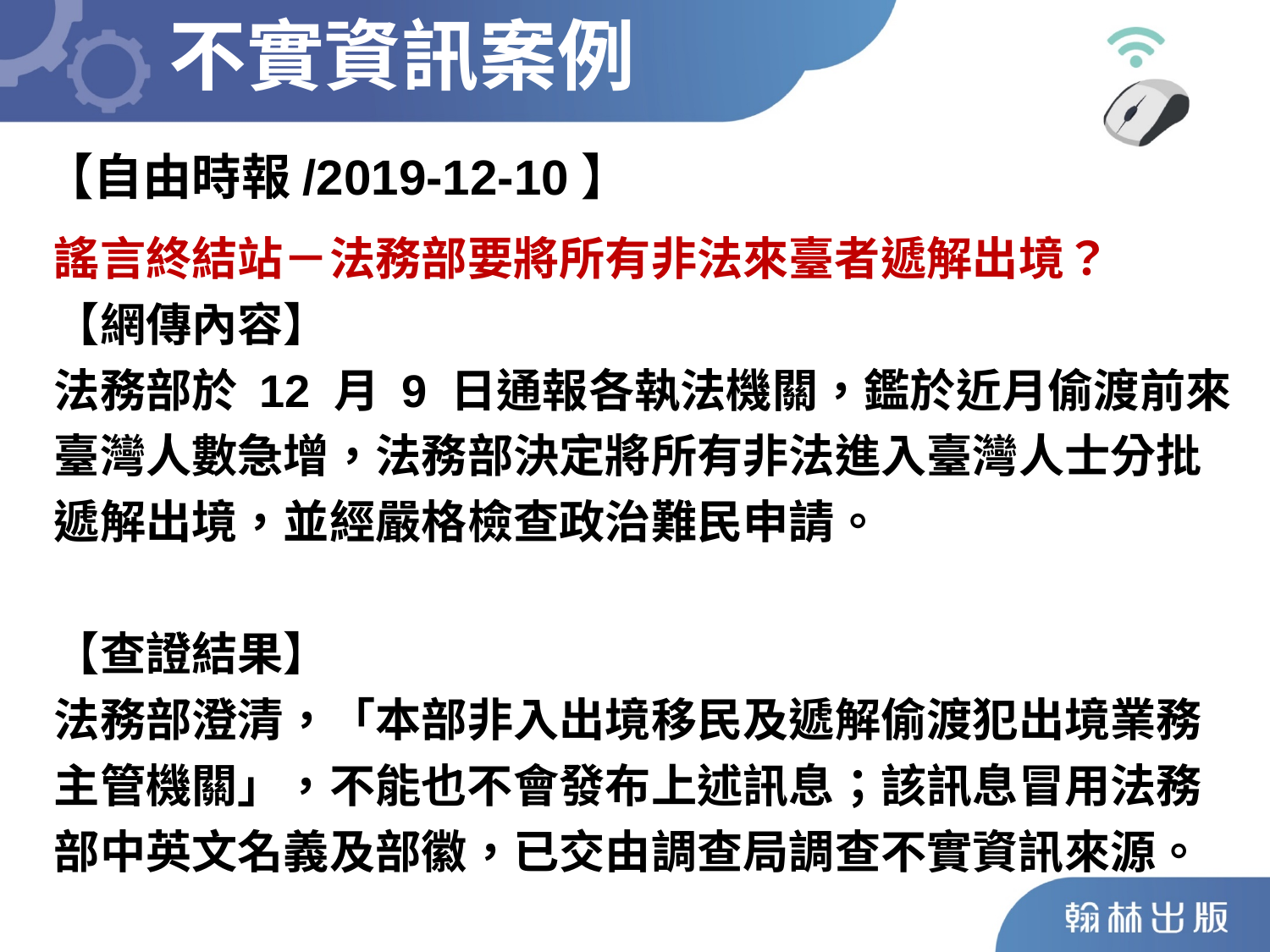

不實資訊案例
【自由時報/2019-12-10】
謠言終結站－法務部要將所有非法來臺者遞解出境？
【網傳內容】
法務部於 12 月 9 日通報各執法機關，鑑於近月偷渡前來臺灣人數急增，法務部決定將所有非法進入臺灣人士分批遞解出境，並經嚴格檢查政治難民申請。

【查證結果】
法務部澄清，「本部非入出境移民及遞解偷渡犯出境業務主管機關」，不能也不會發布上述訊息；該訊息冒用法務
部中英文名義及部徽，已交由調查局調查不實資訊來源。